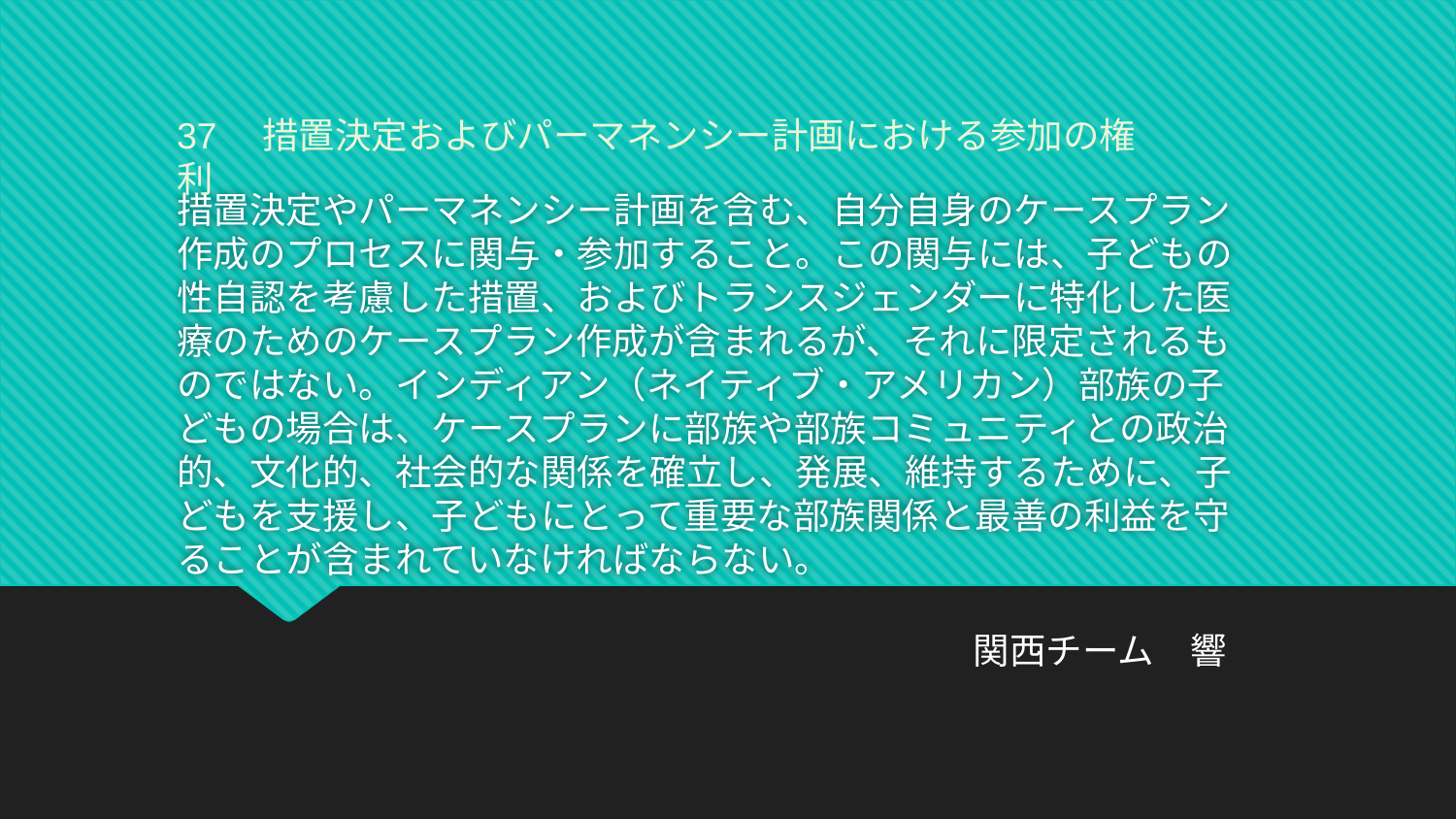

37　措置決定およびパーマネンシー計画における参加の権利
# 措置決定やパーマネンシー計画を含む、自分自身のケースプラン作成のプロセスに関与・参加すること。この関与には、子どもの性自認を考慮した措置、およびトランスジェンダーに特化した医療のためのケースプラン作成が含まれるが、それに限定されるものではない。インディアン（ネイティブ・アメリカン）部族の子どもの場合は、ケースプランに部族や部族コミュニティとの政治的、文化的、社会的な関係を確立し、発展、維持するために、子どもを支援し、子どもにとって重要な部族関係と最善の利益を守ることが含まれていなければならない。
関西チーム　響